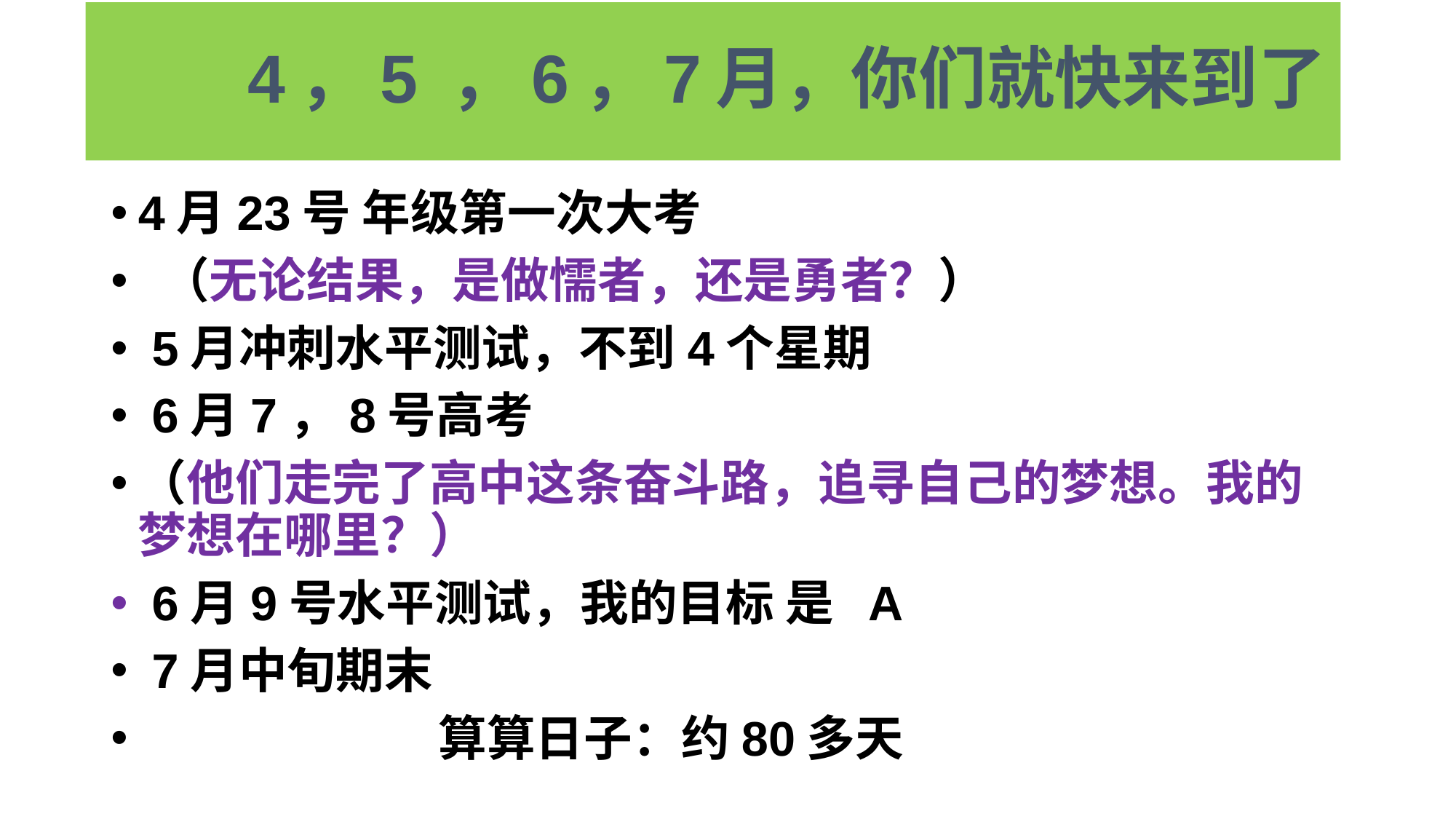

# 4，5 ，6，7月，你们就快来到了
4月23号 年级第一次大考
 （无论结果，是做懦者，还是勇者？）
 5月冲刺水平测试，不到4个星期
 6月7，8号高考
（他们走完了高中这条奋斗路，追寻自己的梦想。我的梦想在哪里？）
 6月9号水平测试，我的目标 是  A
 7月中旬期末
                          算算日子：约80多天